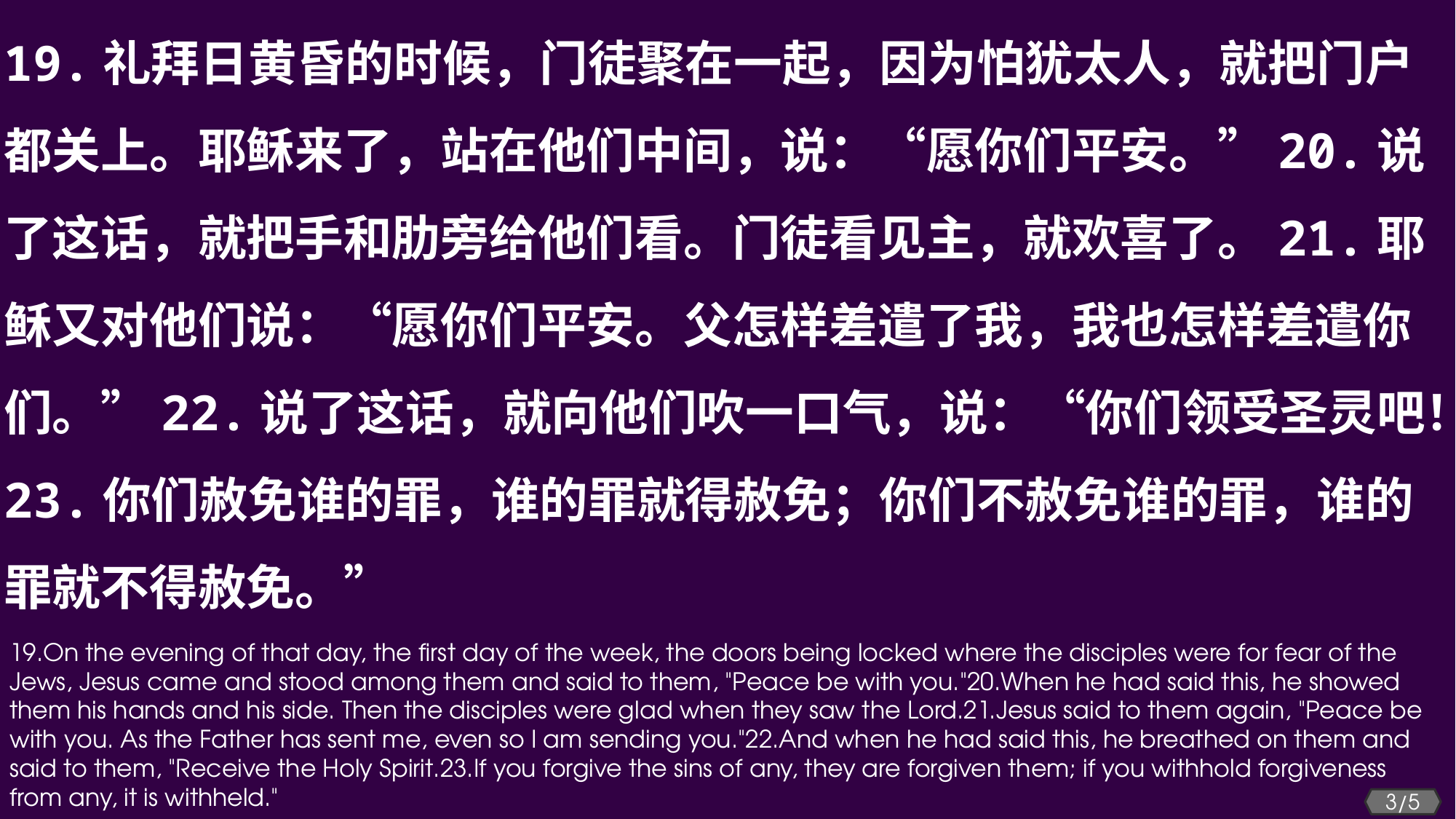

19.礼拜日黄昏的时候，门徒聚在一起，因为怕犹太人，就把门户都关上。耶稣来了，站在他们中间，说：“愿你们平安。”20.说了这话，就把手和肋旁给他们看。门徒看见主，就欢喜了。21.耶稣又对他们说：“愿你们平安。父怎样差遣了我，我也怎样差遣你们。”22.说了这话，就向他们吹一口气，说：“你们领受圣灵吧！23.你们赦免谁的罪，谁的罪就得赦免；你们不赦免谁的罪，谁的罪就不得赦免。”

19.On the evening of that day, the first day of the week, the doors being locked where the disciples were for fear of the Jews, Jesus came and stood among them and said to them, "Peace be with you."20.When he had said this, he showed them his hands and his side. Then the disciples were glad when they saw the Lord.21.Jesus said to them again, "Peace be with you. As the Father has sent me, even so I am sending you."22.And when he had said this, he breathed on them and said to them, "Receive the Holy Spirit.23.If you forgive the sins of any, they are forgiven them; if you withhold forgiveness from any, it is withheld."
3/5